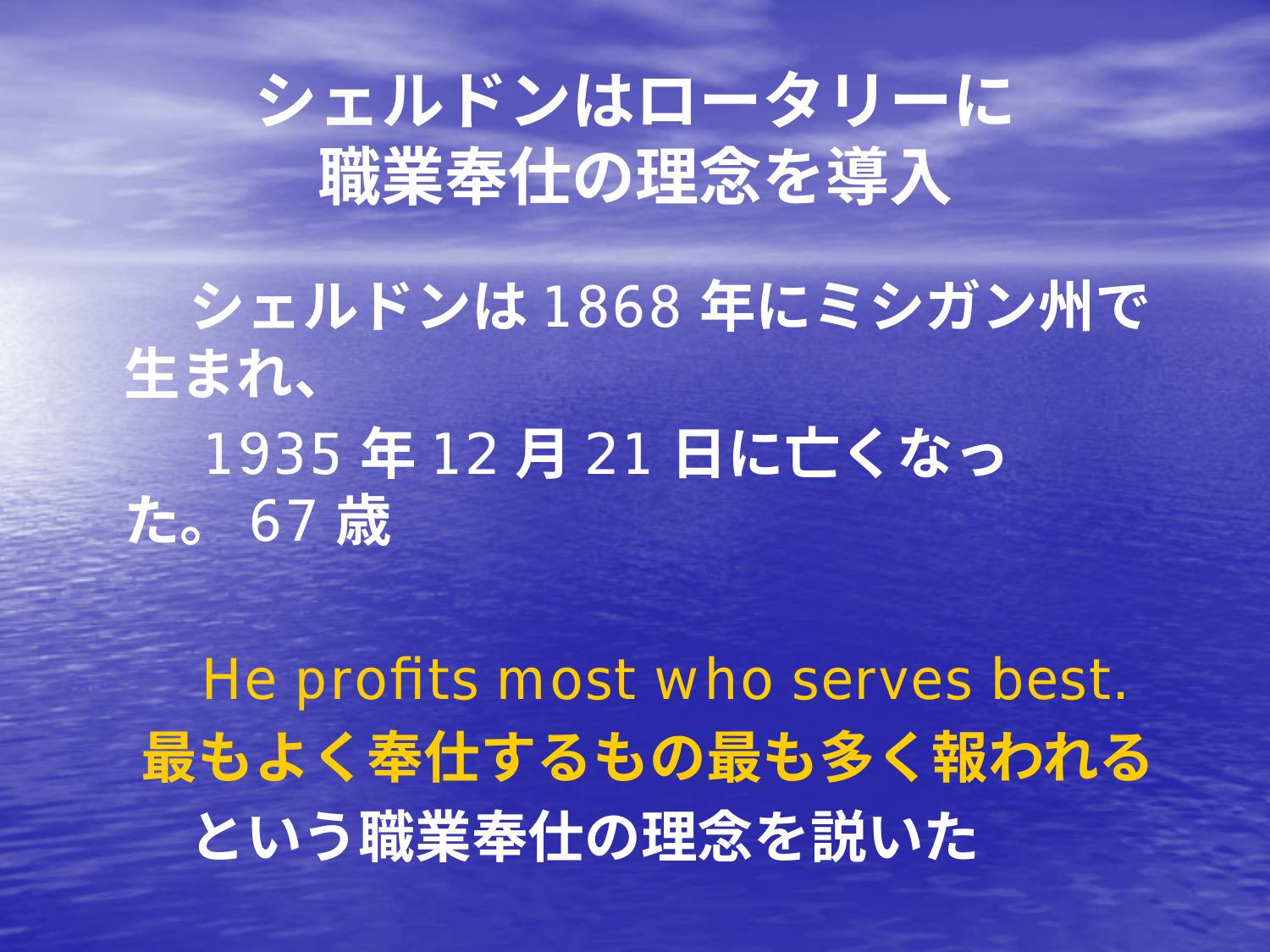

# シェルドンはロータリーに 職業奉仕の理念を導入
　　シェルドンは1868年にミシガン州で生まれ、
　　1935年12月21日に亡くなった。67歳

　　He profits most who serves best.
    最もよく奉仕するもの最も多く報われる
　　という職業奉仕の理念を説いた